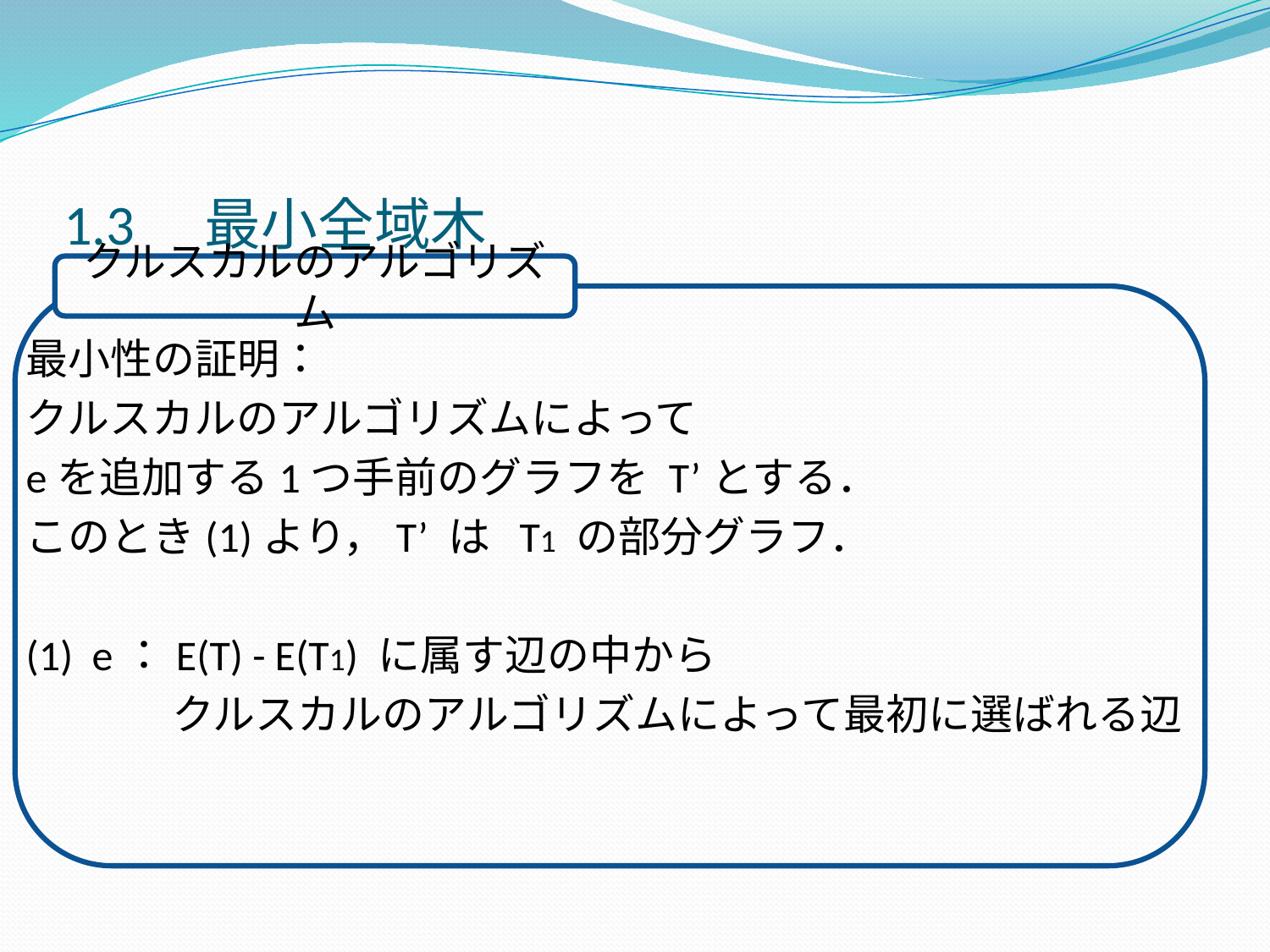

# 1.3　最小全域木
クルスカルのアルゴリズム

最小性の証明：
クルスカルのアルゴリズムによって
eを追加する1つ手前のグラフを T’とする．
このとき(1)より，T’ は  T1 の部分グラフ．

(1)  e：E(T) - E(T1) に属す辺の中から
　　　  クルスカルのアルゴリズムによって最初に選ばれる辺